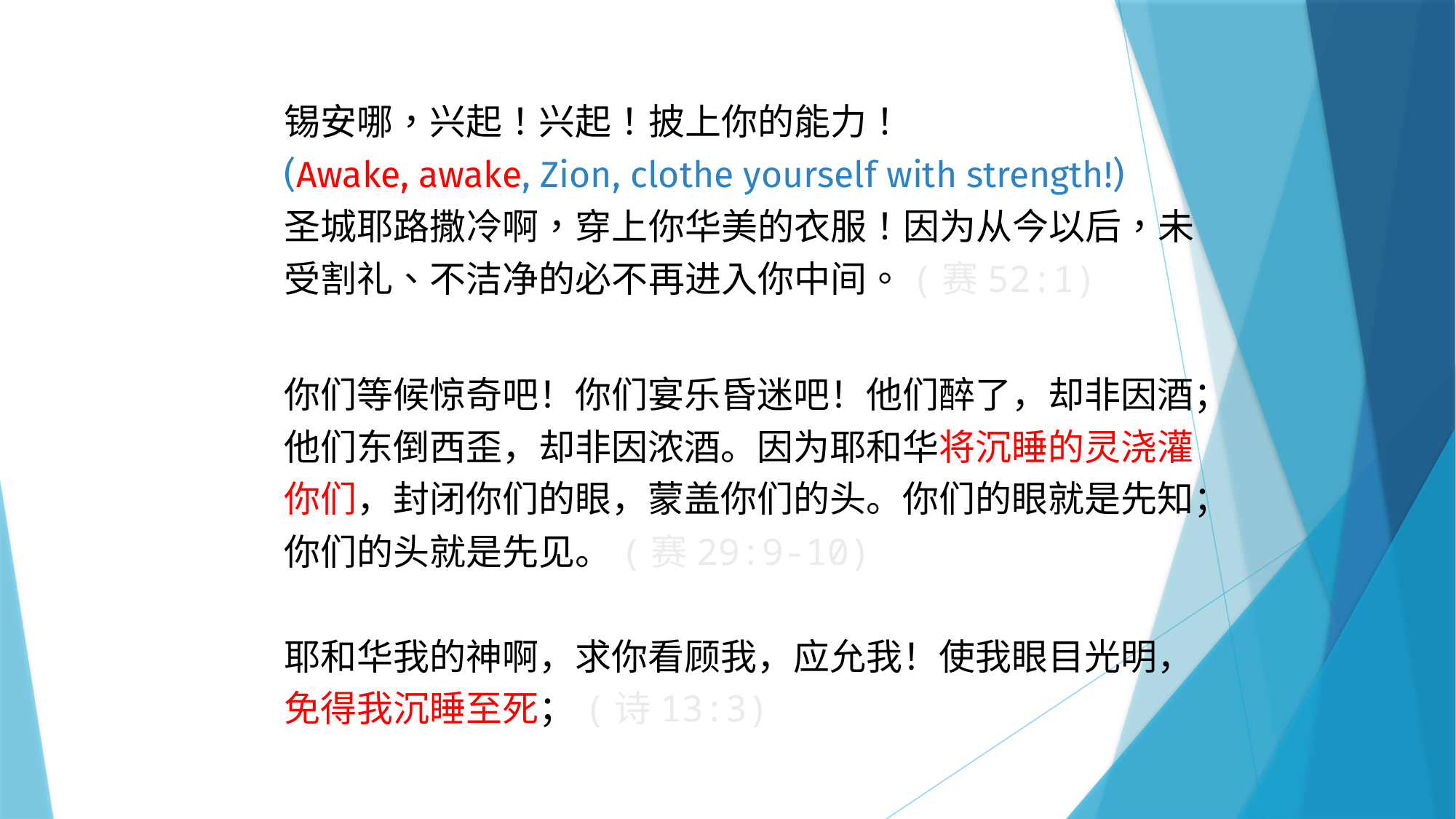

锡安哪，兴起！兴起！披上你的能力！
(Awake, awake, Zion, clothe yourself with strength!)
圣城耶路撒冷啊，穿上你华美的衣服！因为从今以后，未受割礼、不洁净的必不再进入你中间。(赛52:1)
你们等候惊奇吧！你们宴乐昏迷吧！他们醉了，却非因酒；他们东倒西歪，却非因浓酒。因为耶和华将沉睡的灵浇灌你们，封闭你们的眼，蒙盖你们的头。你们的眼就是先知；你们的头就是先见。(赛29:9-10)

耶和华我的神啊，求你看顾我，应允我！使我眼目光明，免得我沉睡至死；(诗13:3)